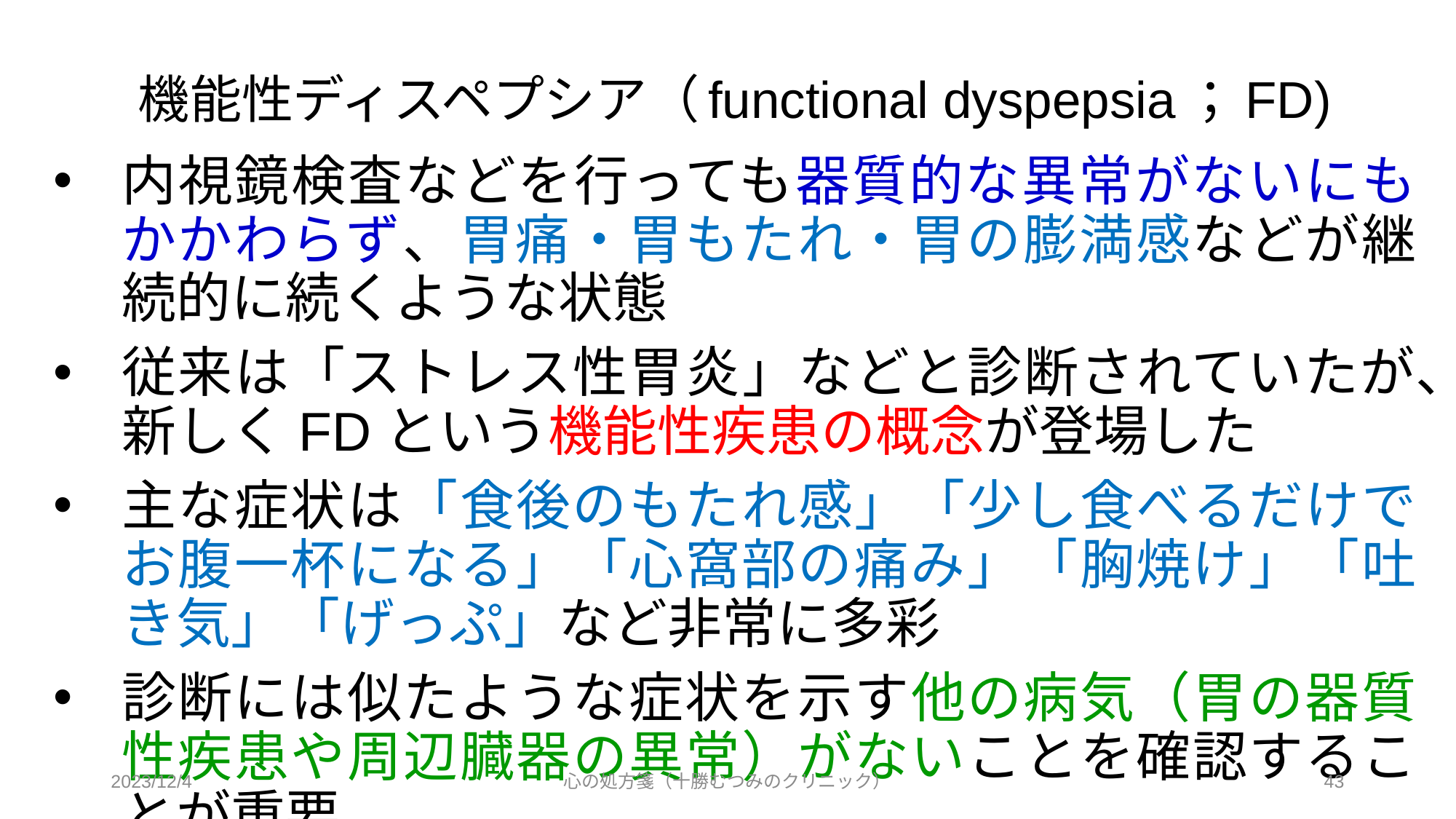

# 機能性ディスペプシア（functional dyspepsia；FD)
内視鏡検査などを行っても器質的な異常がないにもかかわらず、胃痛・胃もたれ・胃の膨満感などが継続的に続くような状態
従来は「ストレス性胃炎」などと診断されていたが、新しくFDという機能性疾患の概念が登場した
主な症状は「食後のもたれ感」「少し食べるだけでお腹一杯になる」「心窩部の痛み」「胸焼け」「吐き気」「げっぷ」など非常に多彩
診断には似たような症状を示す他の病気（胃の器質性疾患や周辺臓器の異常）がないことを確認することが重要
2023/12/4
心の処方箋（十勝むつみのクリニック）
43